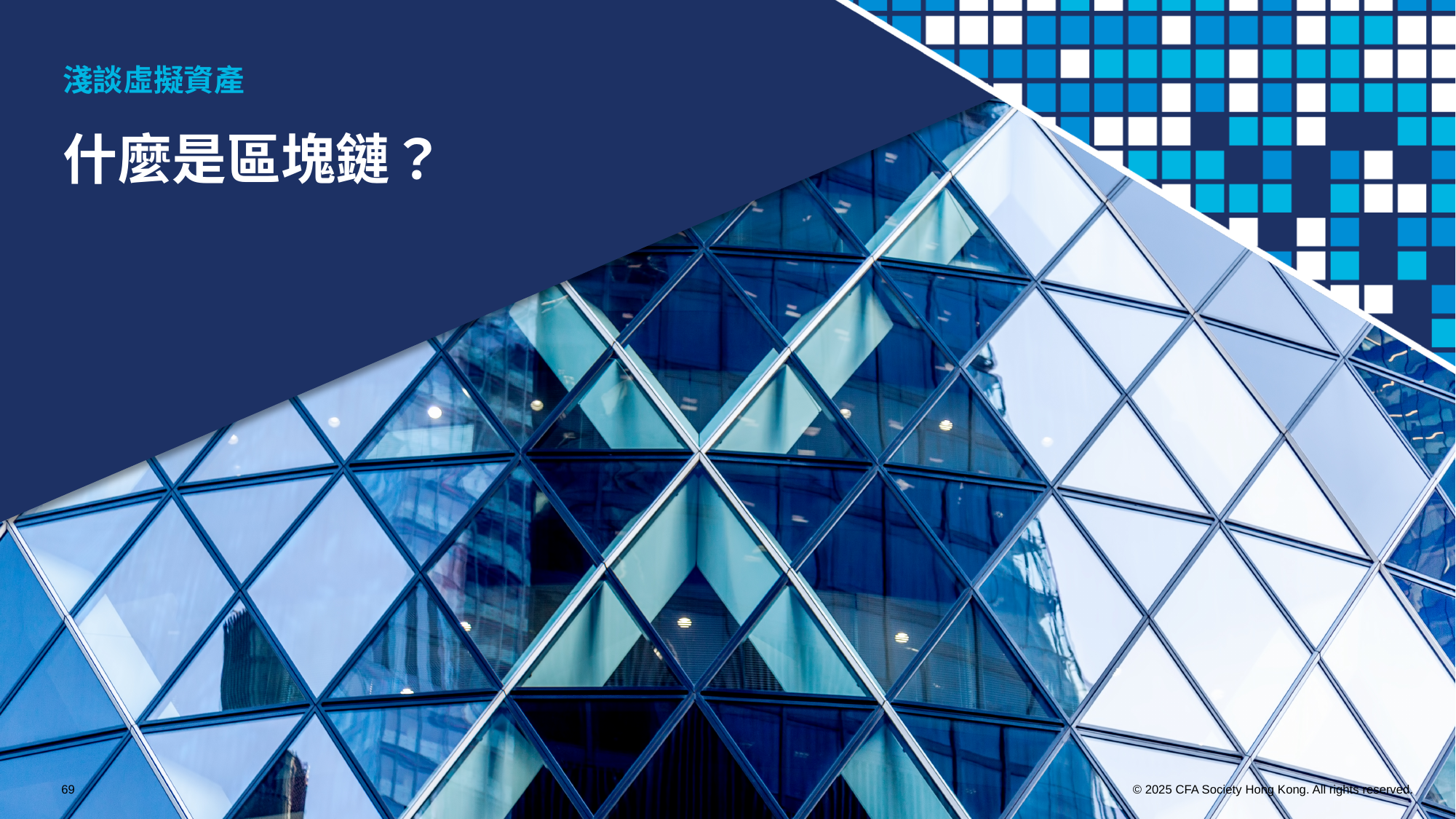

淺談虛擬資產
什麼是區塊鏈？
69
© 2025 CFA Society Hong Kong. All rights reserved.